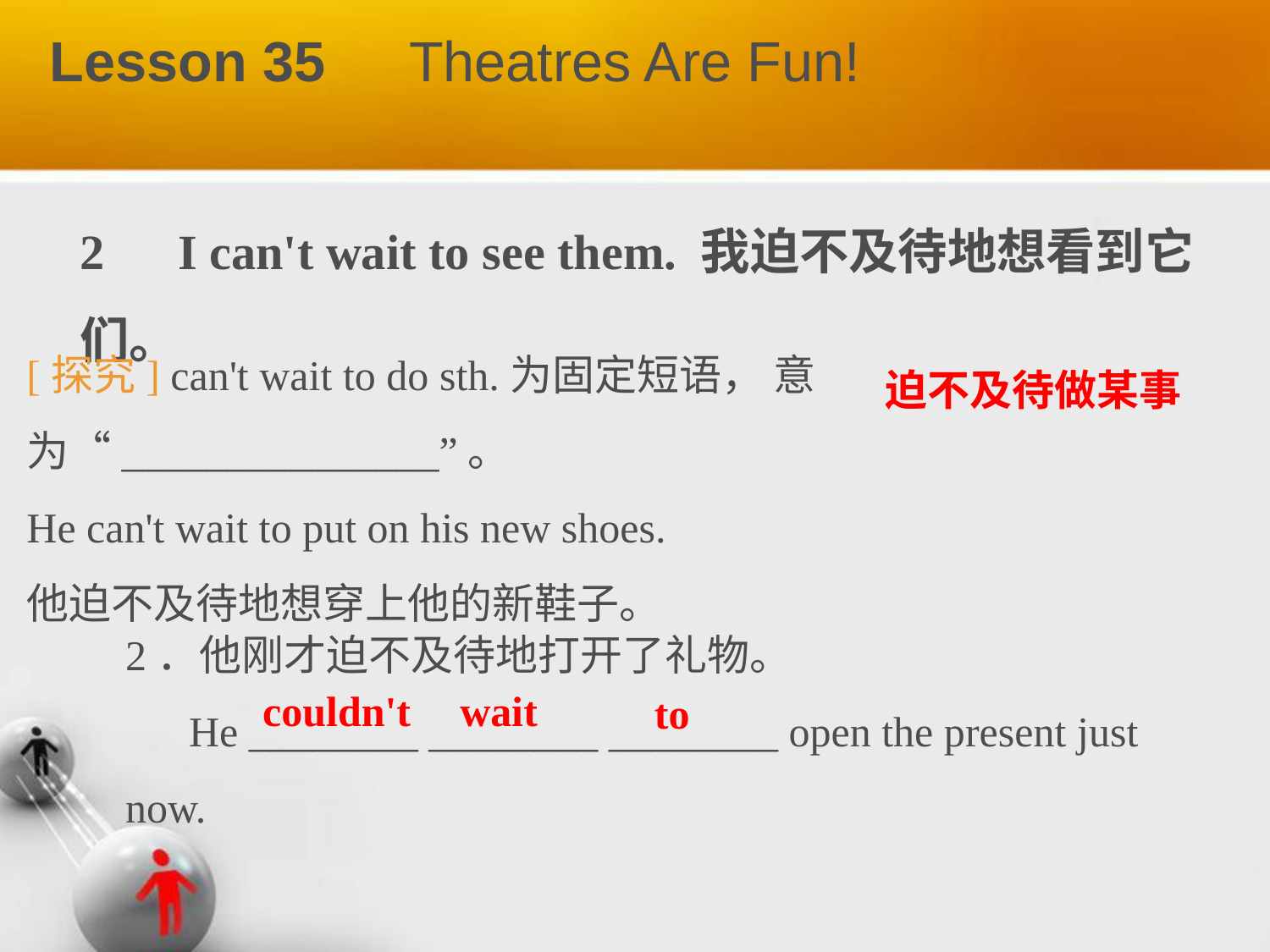

Lesson 35　Theatres Are Fun!
2　I can't wait to see them. 我迫不及待地想看到它们。
[探究] can't wait to do sth.为固定短语， 意为“_______________”。
He can't wait to put on his new shoes.
他迫不及待地想穿上他的新鞋子。
迫不及待做某事
2．他刚才迫不及待地打开了礼物。
      He ________ ________ ________ open the present just now.
couldn't
wait
to